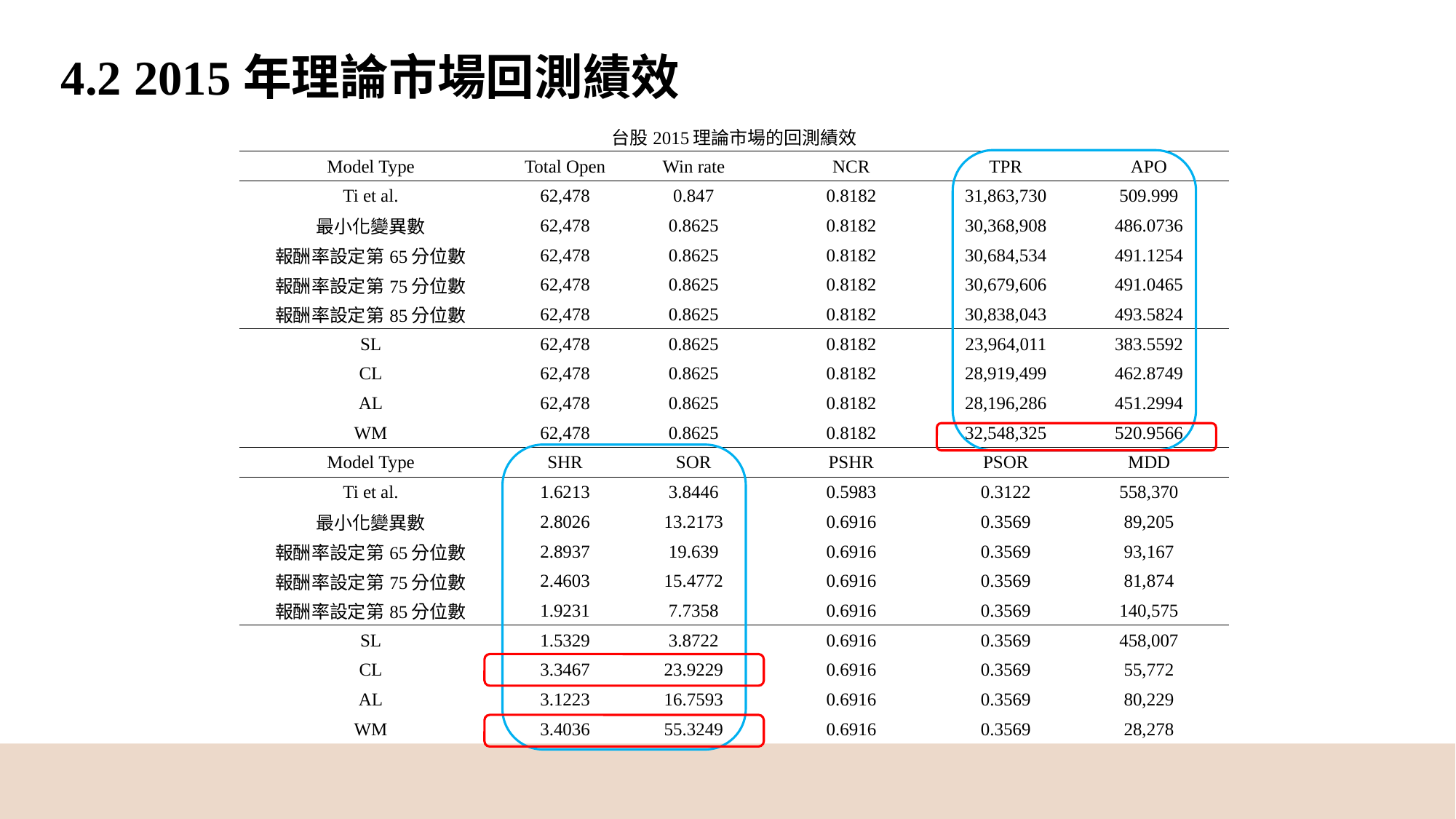

4.2 2015年理論市場回測績效
| 台股2015理論市場的回測績效 |  |  |  |  |  |
| --- | --- | --- | --- | --- | --- |
| Model Type | Total Open | Win rate | NCR | TPR | APO |
| Ti et al. | 62,478 | 0.847 | 0.8182 | 31,863,730 | 509.999 |
| 最小化變異數 | 62,478 | 0.8625 | 0.8182 | 30,368,908 | 486.0736 |
| 報酬率設定第65分位數 | 62,478 | 0.8625 | 0.8182 | 30,684,534 | 491.1254 |
| 報酬率設定第75分位數 | 62,478 | 0.8625 | 0.8182 | 30,679,606 | 491.0465 |
| 報酬率設定第85分位數 | 62,478 | 0.8625 | 0.8182 | 30,838,043 | 493.5824 |
| SL | 62,478 | 0.8625 | 0.8182 | 23,964,011 | 383.5592 |
| CL | 62,478 | 0.8625 | 0.8182 | 28,919,499 | 462.8749 |
| AL | 62,478 | 0.8625 | 0.8182 | 28,196,286 | 451.2994 |
| WM | 62,478 | 0.8625 | 0.8182 | 32,548,325 | 520.9566 |
| Model Type | SHR | SOR | PSHR | PSOR | MDD |
| Ti et al. | 1.6213 | 3.8446 | 0.5983 | 0.3122 | 558,370 |
| 最小化變異數 | 2.8026 | 13.2173 | 0.6916 | 0.3569 | 89,205 |
| 報酬率設定第65分位數 | 2.8937 | 19.639 | 0.6916 | 0.3569 | 93,167 |
| 報酬率設定第75分位數 | 2.4603 | 15.4772 | 0.6916 | 0.3569 | 81,874 |
| 報酬率設定第85分位數 | 1.9231 | 7.7358 | 0.6916 | 0.3569 | 140,575 |
| SL | 1.5329 | 3.8722 | 0.6916 | 0.3569 | 458,007 |
| CL | 3.3467 | 23.9229 | 0.6916 | 0.3569 | 55,772 |
| AL | 3.1223 | 16.7593 | 0.6916 | 0.3569 | 80,229 |
| WM | 3.4036 | 55.3249 | 0.6916 | 0.3569 | 28,278 |